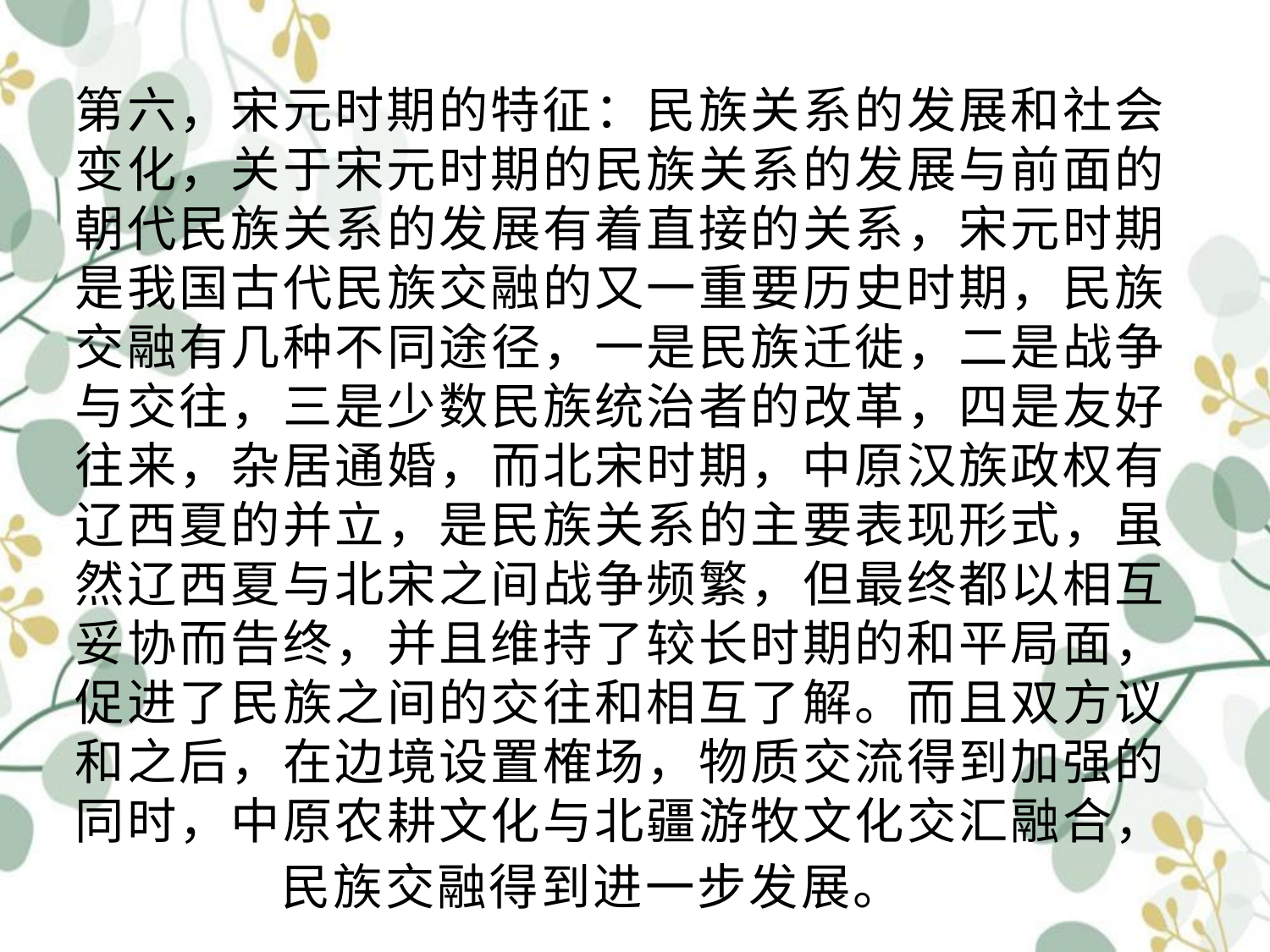

第六，宋元时期的特征：民族关系的发展和社会变化，关于宋元时期的民族关系的发展与前面的朝代民族关系的发展有着直接的关系，宋元时期是我国古代民族交融的又一重要历史时期，民族交融有几种不同途径，一是民族迁徙，二是战争与交往，三是少数民族统治者的改革，四是友好往来，杂居通婚，而北宋时期，中原汉族政权有辽西夏的并立，是民族关系的主要表现形式，虽然辽西夏与北宋之间战争频繁，但最终都以相互妥协而告终，并且维持了较长时期的和平局面，促进了民族之间的交往和相互了解。而且双方议和之后，在边境设置榷场，物质交流得到加强的同时，中原农耕文化与北疆游牧文化交汇融合，民族交融得到进一步发展。